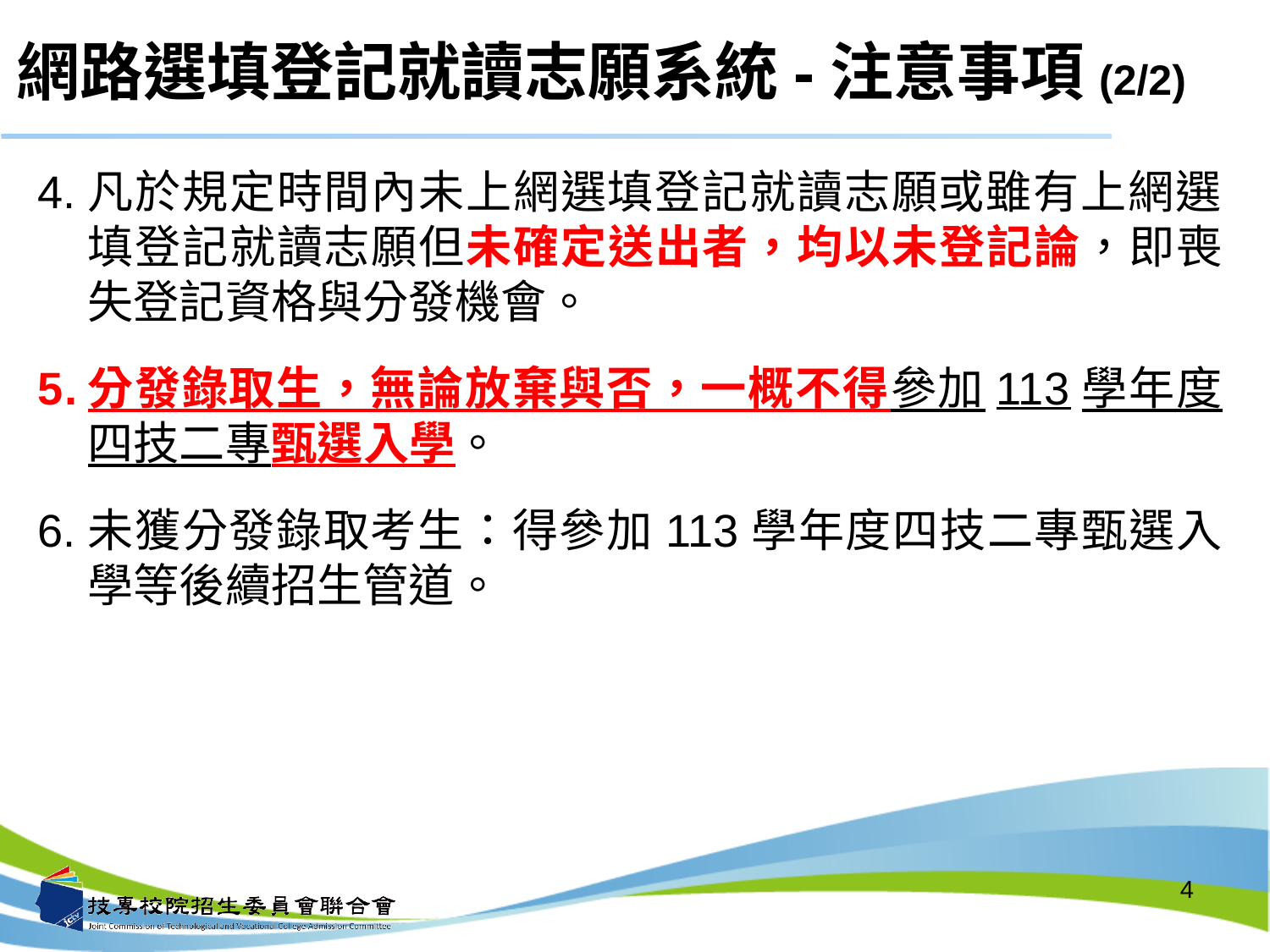

# 網路選填登記就讀志願系統-注意事項(2/2)
凡於規定時間內未上網選填登記就讀志願或雖有上網選填登記就讀志願但未確定送出者，均以未登記論，即喪失登記資格與分發機會。
分發錄取生，無論放棄與否，一概不得參加113學年度四技二專甄選入學。
未獲分發錄取考生：得參加113學年度四技二專甄選入學等後續招生管道。

4